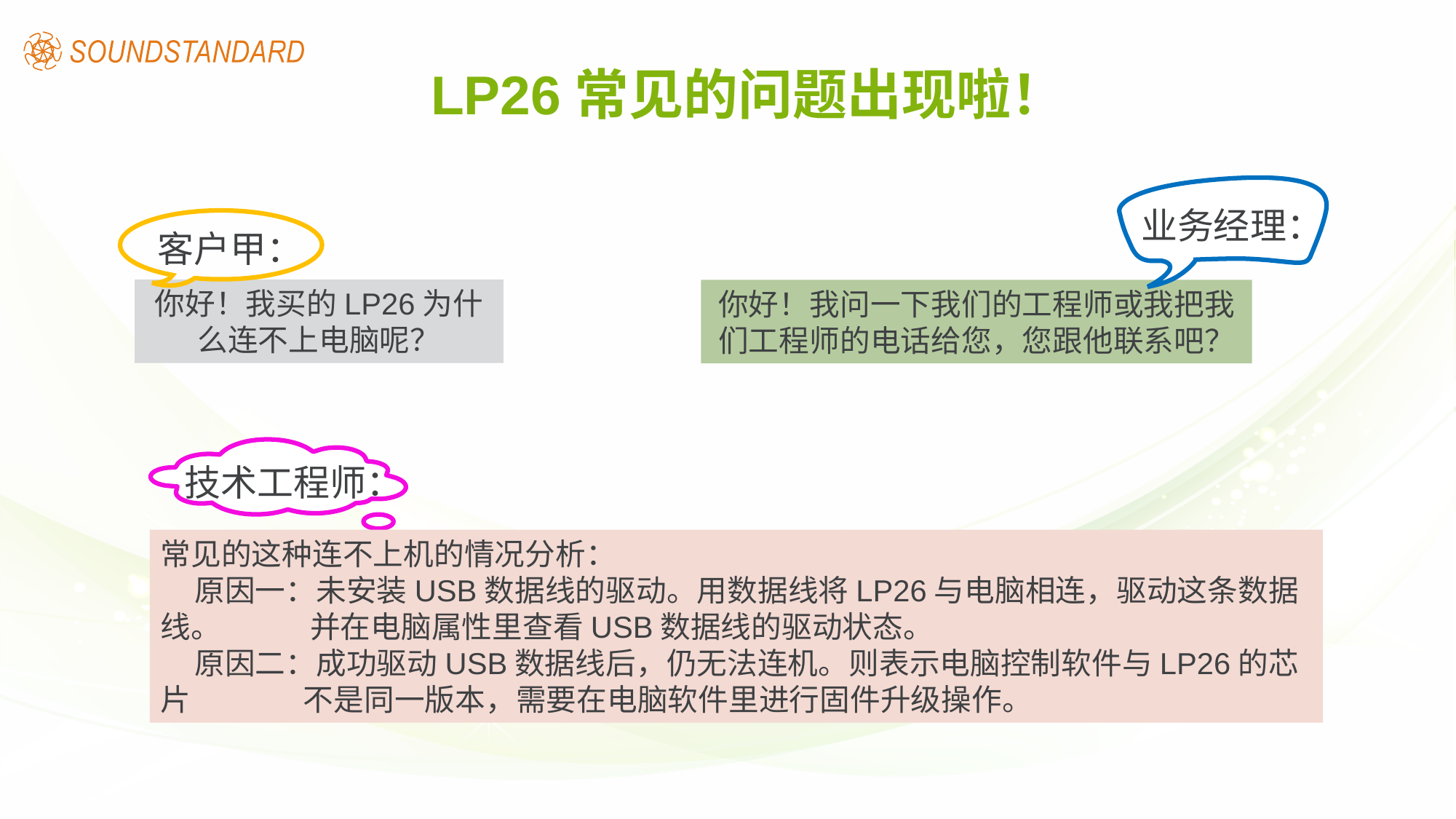

LP26常见的问题出现啦！

业务经理：

客户甲：
你好！我买的LP26为什么连不上电脑呢？
你好！我问一下我们的工程师或我把我们工程师的电话给您，您跟他联系吧？

技术工程师：
常见的这种连不上机的情况分析：
    原因一：未安装USB数据线的驱动。用数据线将LP26与电脑相连，驱动这条数据线。  	      并在电脑属性里查看USB数据线的驱动状态。
    原因二：成功驱动USB数据线后，仍无法连机。则表示电脑控制软件与LP26的芯片	     不是同一版本，需要在电脑软件里进行固件升级操作。